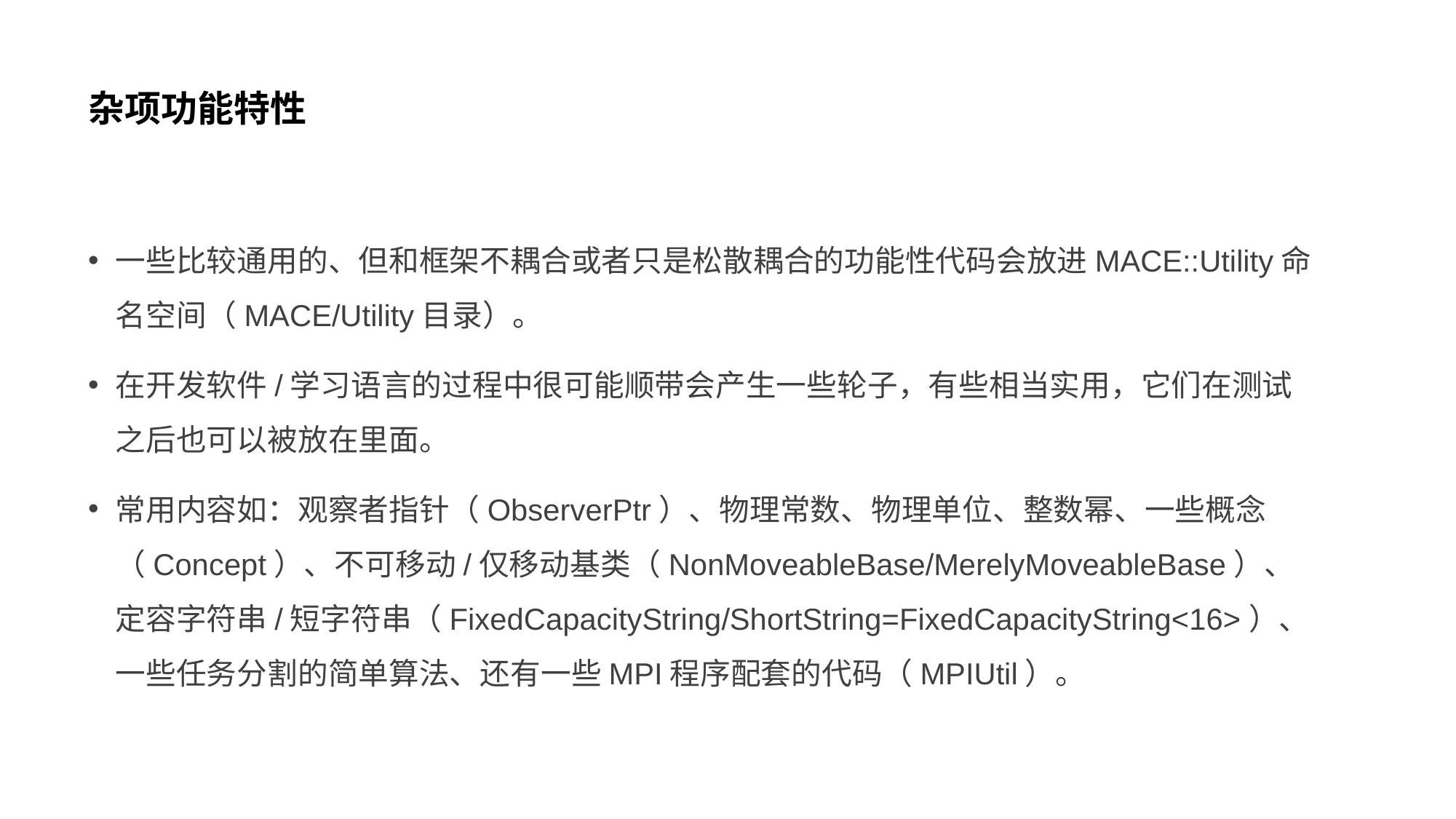

# 杂项功能特性
一些比较通用的、但和框架不耦合或者只是松散耦合的功能性代码会放进MACE::Utility命名空间（MACE/Utility目录）。
在开发软件/学习语言的过程中很可能顺带会产生一些轮子，有些相当实用，它们在测试之后也可以被放在里面。
常用内容如：观察者指针（ObserverPtr）、物理常数、物理单位、整数幂、一些概念（Concept）、不可移动/仅移动基类（NonMoveableBase/MerelyMoveableBase）、定容字符串/短字符串（FixedCapacityString/ShortString=FixedCapacityString<16>）、一些任务分割的简单算法、还有一些MPI程序配套的代码（MPIUtil）。
31